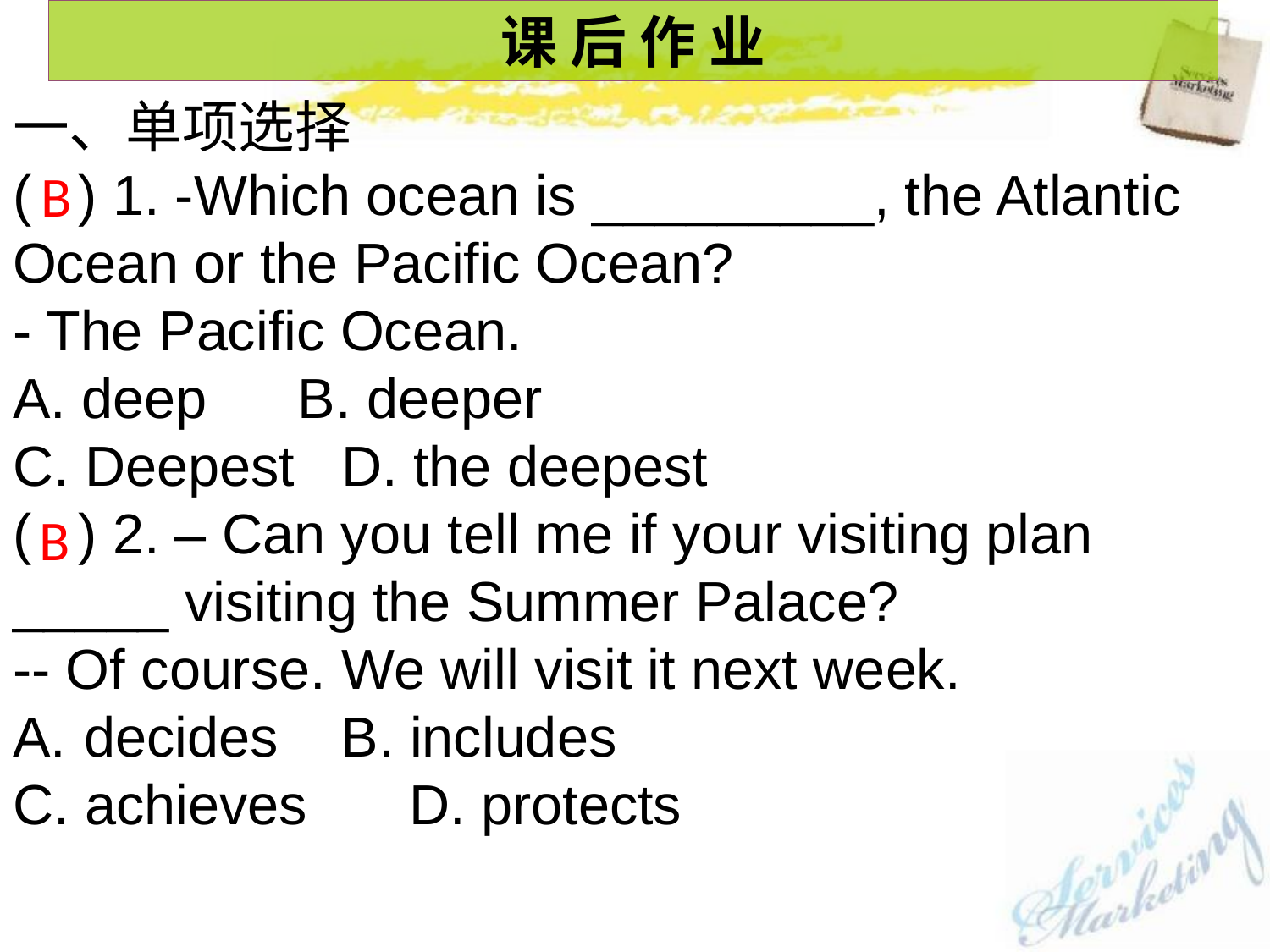

课 后 作 业
一、单项选择
(   ) 1. -Which ocean is _________, the Atlantic Ocean or the Pacific Ocean?
- The Pacific Ocean.
A. deep	  B. deeper
C. Deepest   D. the deepest
(   ) 2. – Can you tell me if your visiting plan _____ visiting the Summer Palace?
-- Of course. We will visit it next week.
decides    B. includes
C. achieves 	 D. protects
B
B